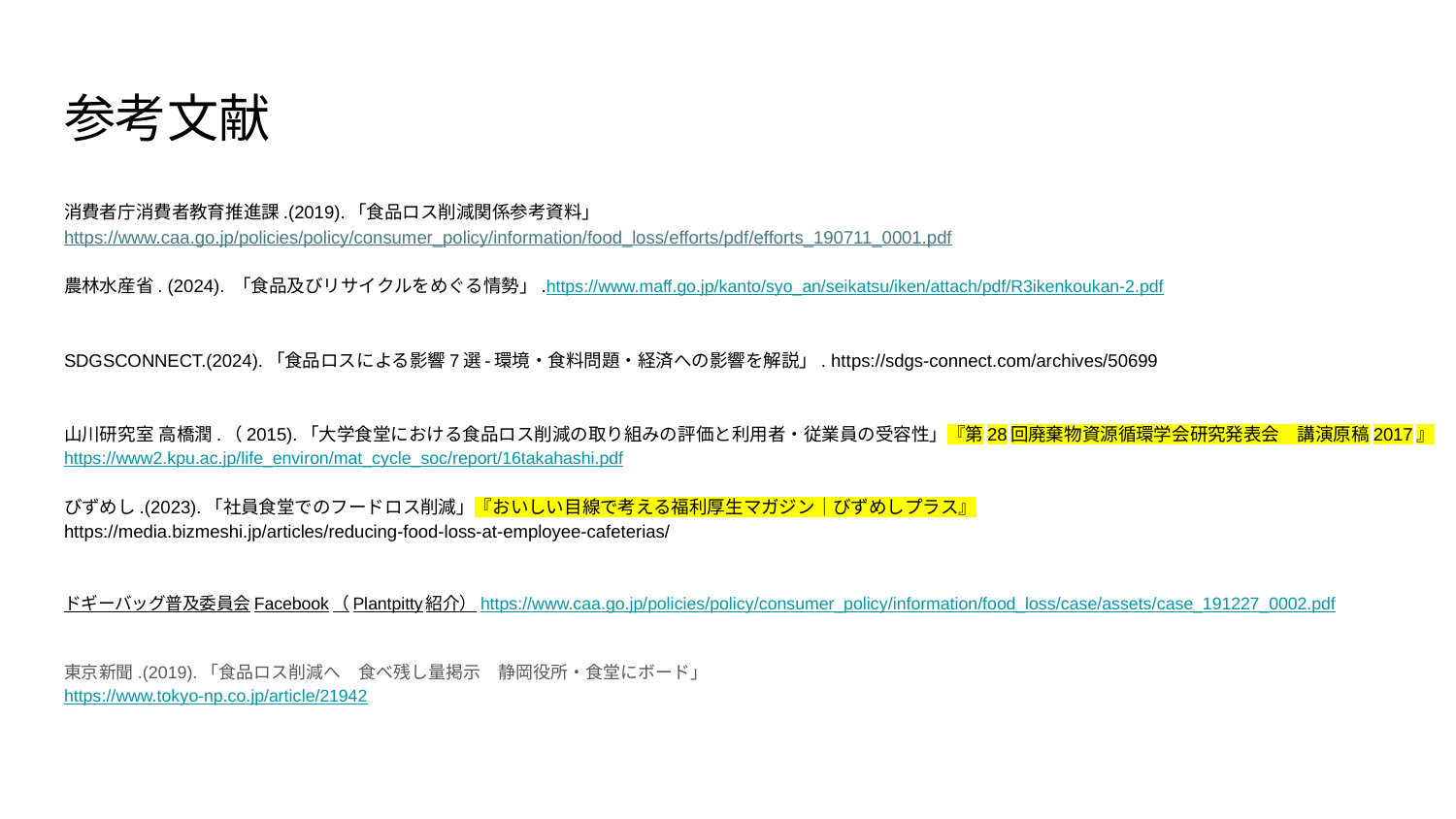

# 参考文献
消費者庁消費者教育推進課.(2019).「食品ロス削減関係参考資料」
https://www.caa.go.jp/policies/policy/consumer_policy/information/food_loss/efforts/pdf/efforts_190711_0001.pdf

農林水産省. (2024). 「食品及びリサイクルをめぐる情勢」.https://www.maff.go.jp/kanto/syo_an/seikatsu/iken/attach/pdf/R3ikenkoukan-2.pdf

SDGSCONNECT.(2024).「食品ロスによる影響7選-環境・食料問題・経済への影響を解説」. https://sdgs-connect.com/archives/50699

山川研究室 高橋潤.（2015).「大学食堂における食品ロス削減の取り組みの評価と利用者・従業員の受容性」『第28回廃棄物資源循環学会研究発表会　講演原稿2017』
https://www2.kpu.ac.jp/life_environ/mat_cycle_soc/report/16takahashi.pdf

びずめし.(2023).「社員食堂でのフードロス削減」『おいしい目線で考える福利厚生マガジン｜びずめしプラス』
https://media.bizmeshi.jp/articles/reducing-food-loss-at-employee-cafeterias/

ドギーバッグ普及委員会Facebook（Plantpitty紹介）https://www.caa.go.jp/policies/policy/consumer_policy/information/food_loss/case/assets/case_191227_0002.pdf

東京新聞.(2019).「食品ロス削減へ　食べ残し量掲示　静岡役所・食堂にボード」
https://www.tokyo-np.co.jp/article/21942